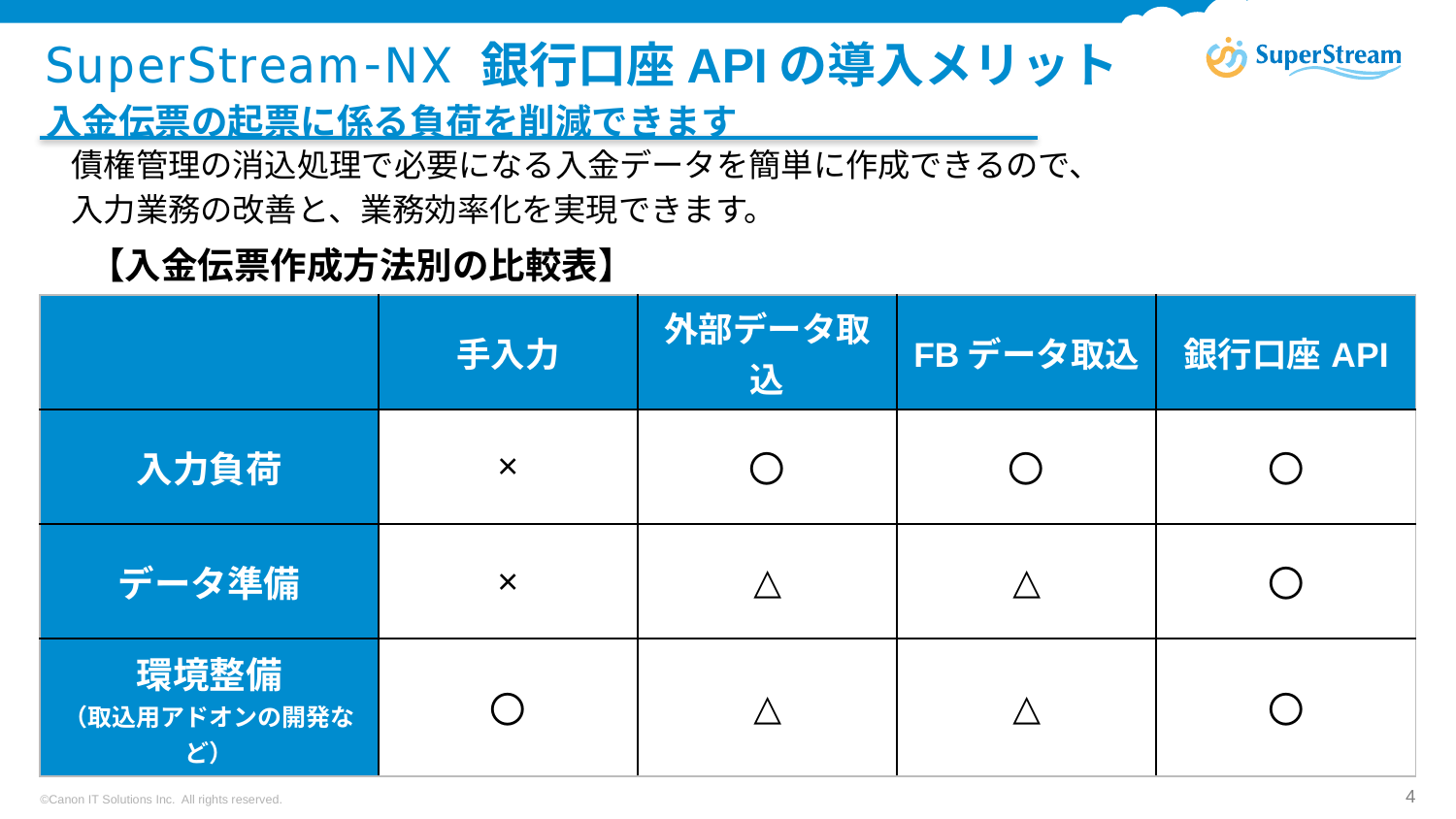

# SuperStream-NX 銀行口座APIの導入メリット
入金伝票の起票に係る負荷を削減できます

債権管理の消込処理で必要になる入金データを簡単に作成できるので、
入力業務の改善と、業務効率化を実現できます。

【入金伝票作成方法別の比較表】
|  | 手入力 | 外部データ取込 | FBデータ取込 | 銀行口座API |
| --- | --- | --- | --- | --- |
| 入力負荷 | × | 〇 | 〇 | 〇 |
| データ準備 | × | △ | △ | 〇 |
| 環境整備 （取込用アドオンの開発など） | 〇 | △ | △ | 〇 |
©Canon IT Solutions Inc.  All rights reserved.
4